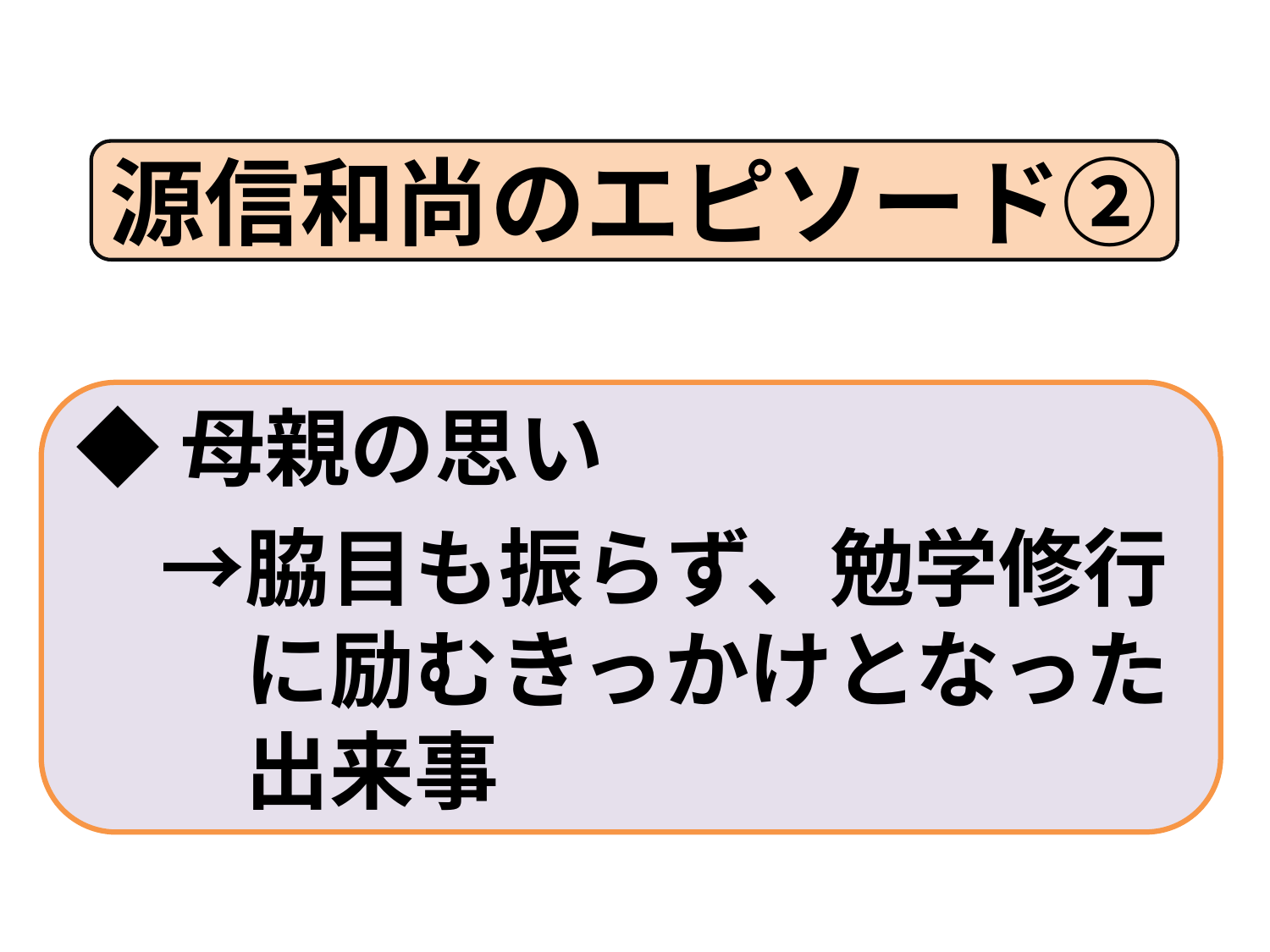

源信和尚のエピソード②

◆母親の思い

　→脇目も振らず、勉学修行
　　に励むきっかけとなった
　　出来事